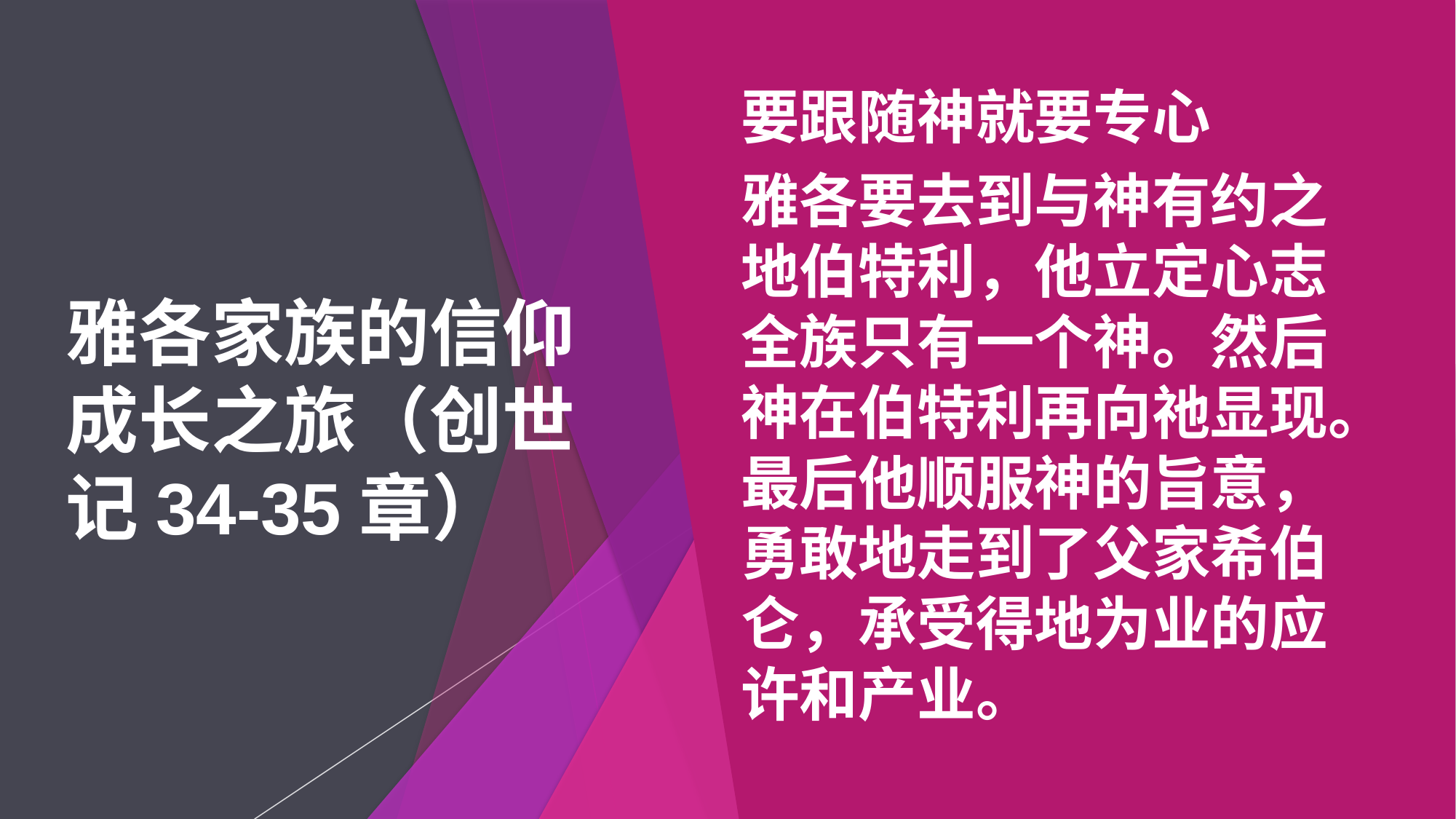

# 雅各家族的信仰成长之旅（创世记34-35章）
要跟随神就要专心
雅各要去到与神有约之地伯特利，他立定心志全族只有一个神。然后神在伯特利再向祂显现。最后他顺服神的旨意，勇敢地走到了父家希伯仑，承受得地为业的应许和产业。